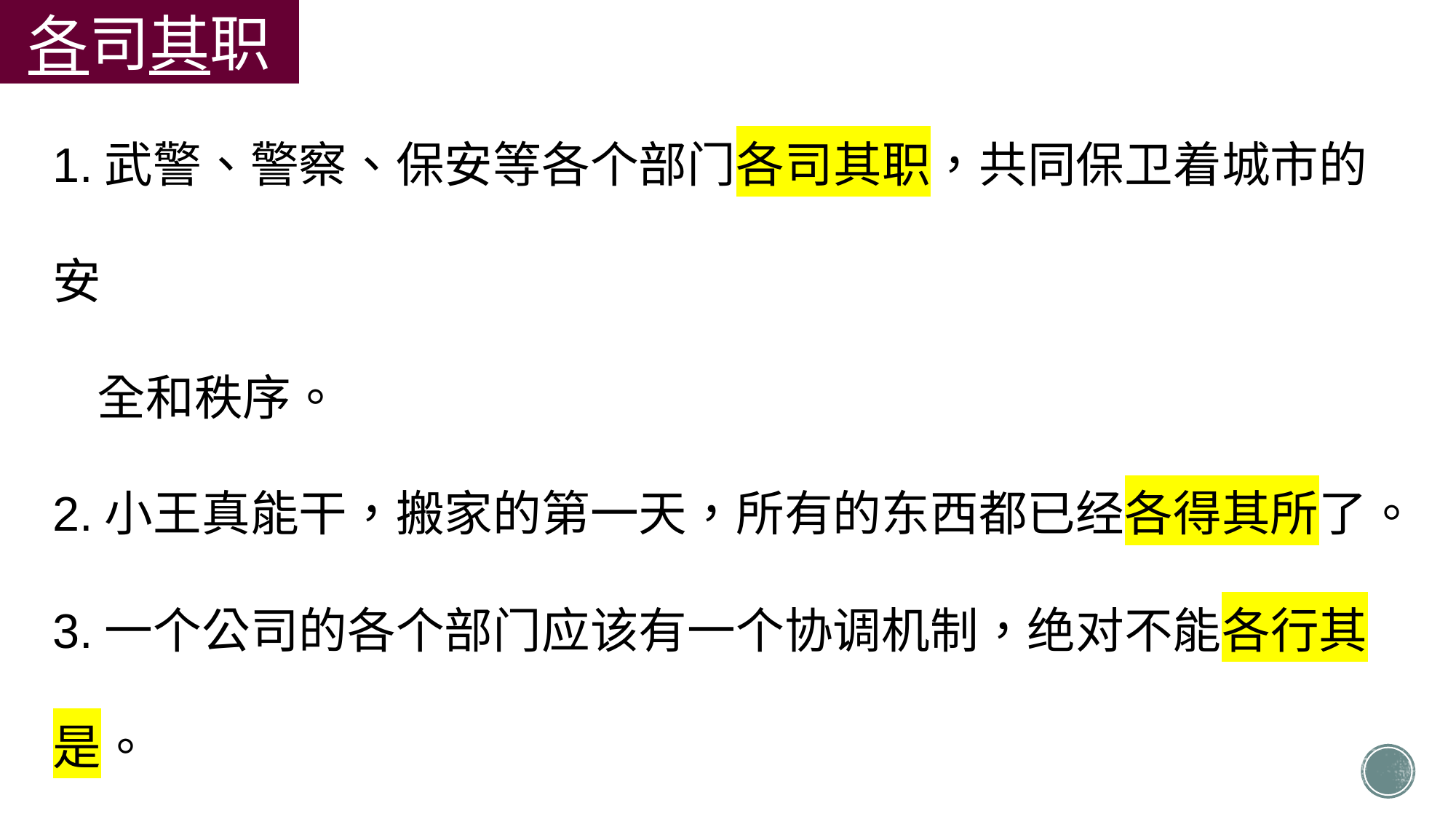

各司其职
1.武警、警察、保安等各个部门各司其职，共同保卫着城市的安
   全和秩序。
2.小王真能干，搬家的第一天，所有的东西都已经各得其所了。
3.一个公司的各个部门应该有一个协调机制，绝对不能各行其是。